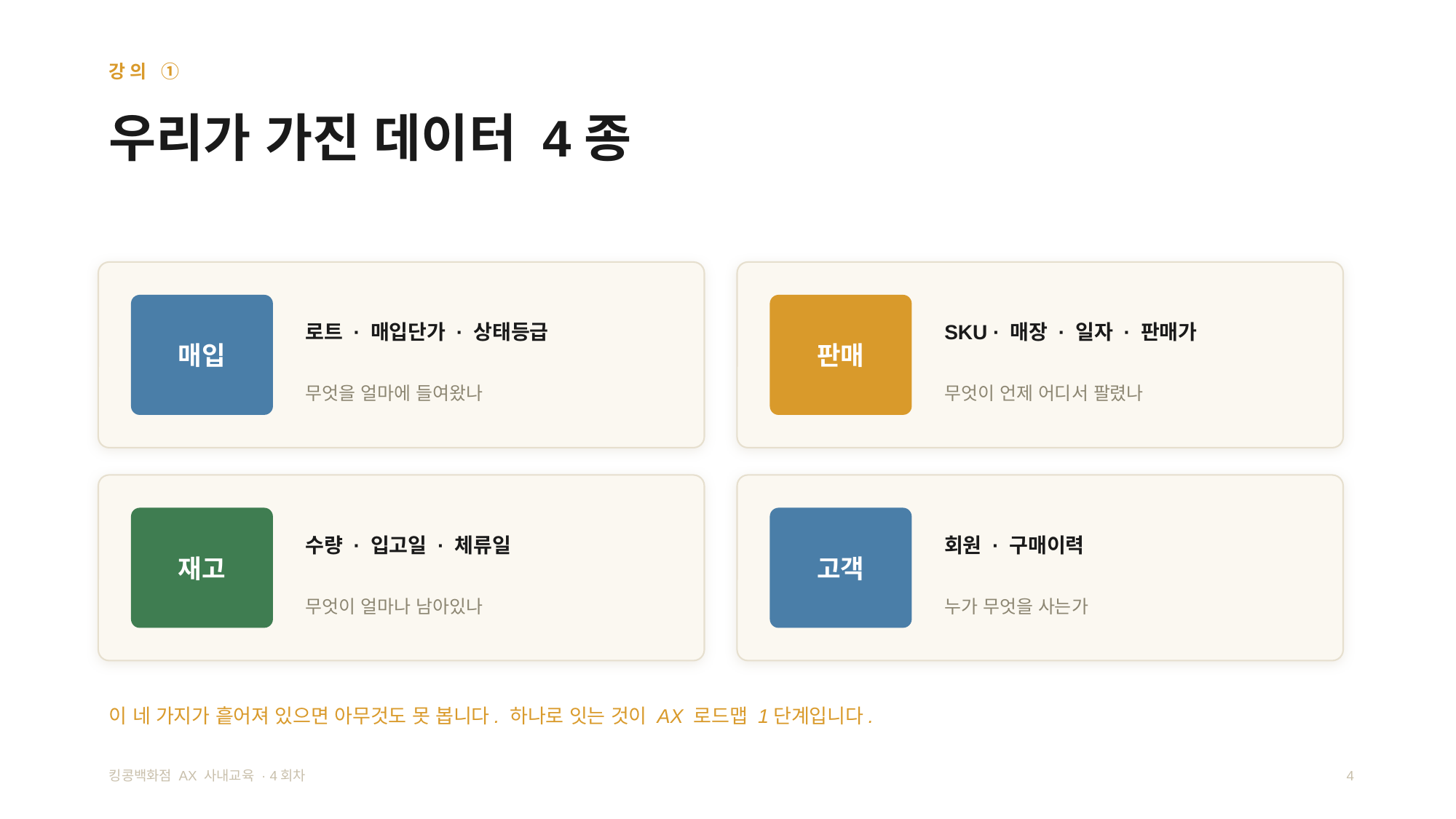

강의 ①
우리가 가진 데이터 4종

매입

판매
로트 · 매입단가 · 상태등급
SKU · 매장 · 일자 · 판매가
무엇을 얼마에 들여왔나
무엇이 언제 어디서 팔렸나

재고

고객
수량 · 입고일 · 체류일
회원 · 구매이력
무엇이 얼마나 남아있나
누가 무엇을 사는가
이 네 가지가 흩어져 있으면 아무것도 못 봅니다. 하나로 잇는 것이 AX 로드맵 1단계입니다.
킹콩백화점 AX 사내교육 · 4회차
4